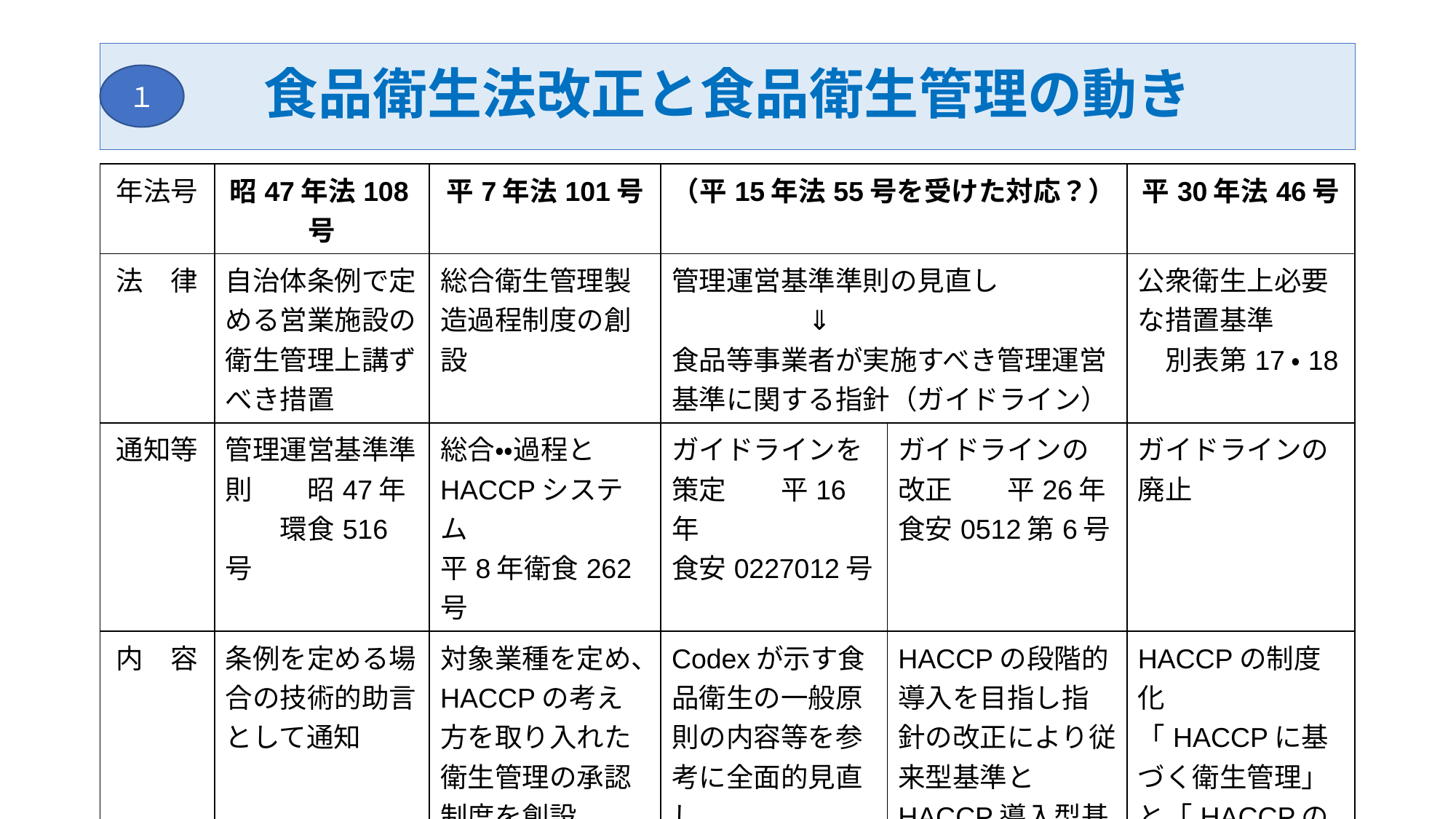

# 食品衛生法改正と食品衛生管理の動き
１
| 年法号 | 昭47年法108号 | 平7年法101号 | （平15年法55号を受けた対応？） |  | 平30年法46号 |
| --- | --- | --- | --- | --- | --- |
| 法　律 | 自治体条例で定める営業施設の衛生管理上講ずべき措置 | 総合衛生管理製造過程制度の創設 | 管理運営基準準則の見直し 　　　　　⇓ 食品等事業者が実施すべき管理運営基準に関する指針（ガイドライン） |  | 公衆衛生上必要な措置基準 　別表第17・18 |
| 通知等 | 管理運営基準準則　　昭47年 　　環食516号 | 総合・・過程とHACCPシステム 平8年衛食262号 | ガイドラインを策定　　平16年 食安0227012号 | ガイドラインの改正　　平26年 食安0512第6号 | ガイドラインの廃止 |
| 内　容 | 条例を定める場合の技術的助言として通知 | 対象業種を定め、 HACCPの考え方を取り入れた 衛生管理の承認制度を創設 | Codexが示す食品衛生の一般原則の内容等を参考に全面的見直し | HACCPの段階的導入を目指し指針の改正により従来型基準と HACCP導入型基準を規定 | HACCPの制度化 「HACCPに基づく衛生管理」と「HACCPの考え方を取り入れた衛生管理」 |
| 備　考 |  |  |  |  |  |